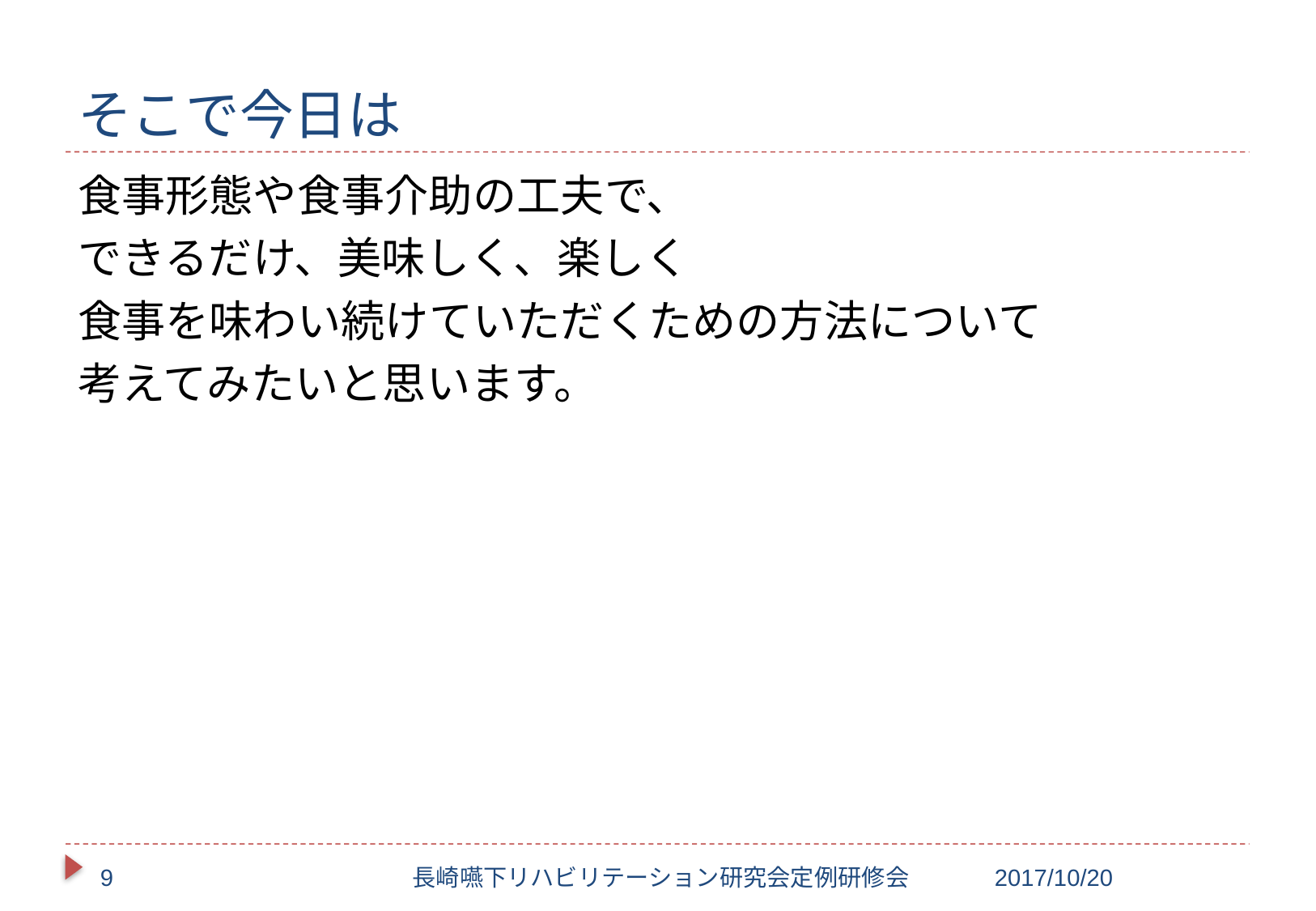

# そこで今日は
食事形態や食事介助の工夫で、
できるだけ、美味しく、楽しく
食事を味わい続けていただくための方法について
考えてみたいと思います。
9
長崎嚥下リハビリテーション研究会定例研修会
2017/10/20